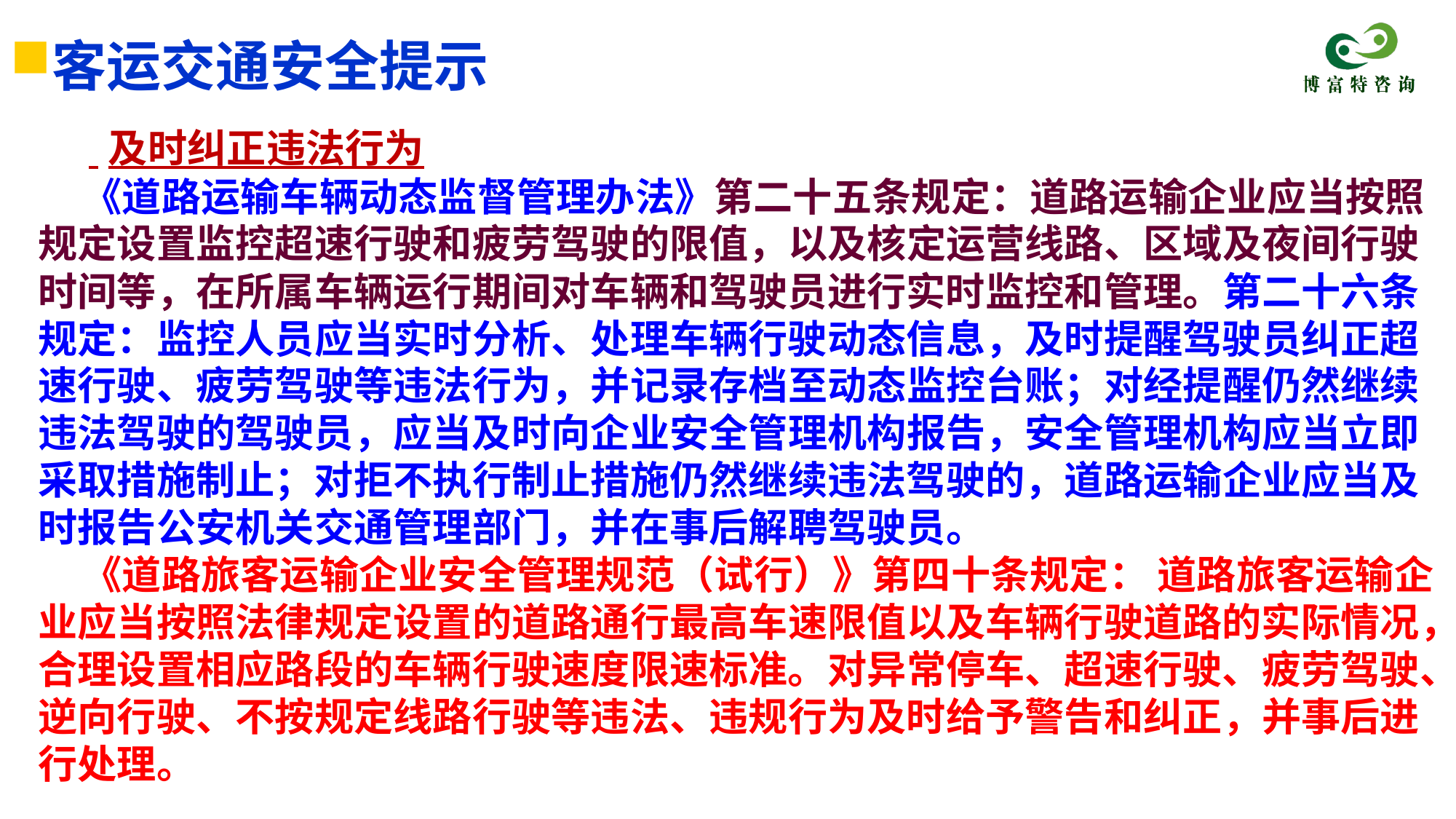

客运交通安全提示
      及时纠正违法行为
     《道路运输车辆动态监督管理办法》第二十五条规定：道路运输企业应当按照规定设置监控超速行驶和疲劳驾驶的限值，以及核定运营线路、区域及夜间行驶时间等，在所属车辆运行期间对车辆和驾驶员进行实时监控和管理。第二十六条规定：监控人员应当实时分析、处理车辆行驶动态信息，及时提醒驾驶员纠正超速行驶、疲劳驾驶等违法行为，并记录存档至动态监控台账；对经提醒仍然继续违法驾驶的驾驶员，应当及时向企业安全管理机构报告，安全管理机构应当立即采取措施制止；对拒不执行制止措施仍然继续违法驾驶的，道路运输企业应当及时报告公安机关交通管理部门，并在事后解聘驾驶员。
     《道路旅客运输企业安全管理规范（试行）》第四十条规定： 道路旅客运输企业应当按照法律规定设置的道路通行最高车速限值以及车辆行驶道路的实际情况，合理设置相应路段的车辆行驶速度限速标准。对异常停车、超速行驶、疲劳驾驶、逆向行驶、不按规定线路行驶等违法、违规行为及时给予警告和纠正，并事后进行处理。